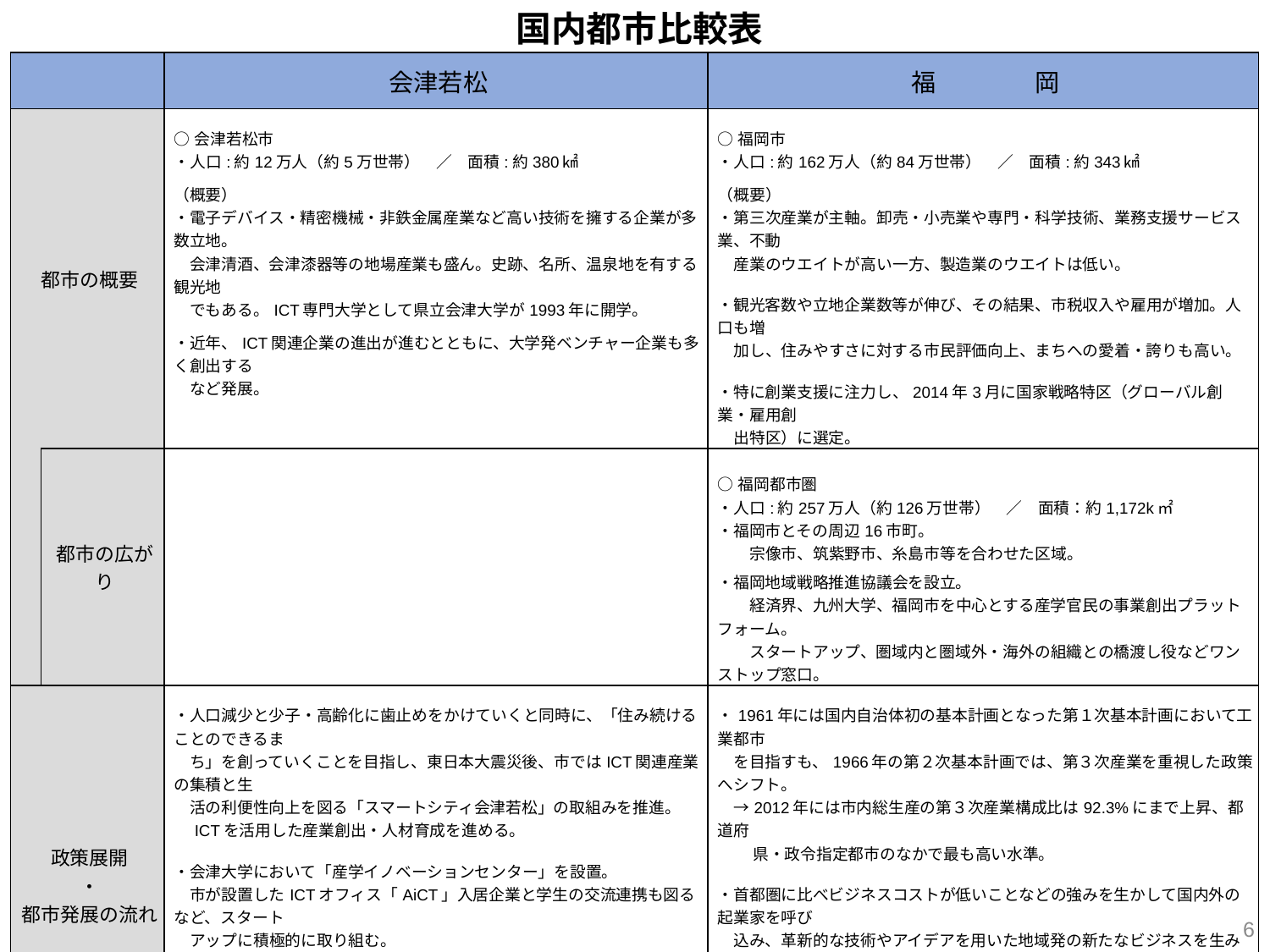

国内都市比較表
|  |  | 会津若松 | 福　　　　岡 |
| --- | --- | --- | --- |
| 都市の概要 |  | ○会津若松市 ・人口:約12万人（約5万世帯）　／　面積:約380㎢ （概要） ・電子デバイス・精密機械・非鉄金属産業など高い技術を擁する企業が多数立地。 　会津清酒、会津漆器等の地場産業も盛ん。史跡、名所、温泉地を有する観光地　 　でもある。ICT専門大学として県立会津大学が1993年に開学。 ・近年、ICT関連企業の進出が進むとともに、大学発ベンチャー企業も多く創出する 　など発展。 | ○福岡市 ・人口:約162万人（約84万世帯）　／　面積:約343㎢ （概要） ・第三次産業が主軸。卸売・小売業や専門・科学技術、業務支援サービス業、不動　 　産業のウエイトが高い一方、製造業のウエイトは低い。 ・観光客数や立地企業数等が伸び、その結果、市税収入や雇用が増加。人口も増 　加し、住みやすさに対する市民評価向上、まちへの愛着・誇りも高い。 ・特に創業支援に注力し、2014年3月に国家戦略特区（グローバル創業・雇用創　 　出特区）に選定。 |
|  | 都市の広がり |  | ○福岡都市圏　 ・人口:約257万人（約126万世帯）　／　面積：約1,172k㎡ ・福岡市とその周辺16市町。 　　宗像市、筑紫野市、糸島市等を合わせた区域。 ・福岡地域戦略推進協議会を設立。 　　経済界、九州大学、福岡市を中心とする産学官民の事業創出プラットフォーム。 　　スタートアップ、圏域内と圏域外・海外の組織との橋渡し役などワンストップ窓口。 |
| 政策展開 ・ 都市発展の流れ |  | ・人口減少と少子・高齢化に歯止めをかけていくと同時に、「住み続けることのできるま　 　ち」を創っていくことを目指し、東日本大震災後、市ではICT関連産業の集積と生 　活の利便性向上を図る「スマートシティ会津若松」の取組みを推進。 　ICTを活用した産業創出・人材育成を進める。 ・会津大学において「産学イノベーションセンター」を設置。 　市が設置したICTオフィス「AiCT」入居企業と学生の交流連携も図るなど、スタート　 　アップに積極的に取り組む。 ・観光分野においては、デジタルDMOを推し進め、観光客の増加を図る。 ・医療福祉分野でも「会津若松＋」により、利用者の利便性向上に資する情報と 　サービスを提供。 | ・1961年には国内自治体初の基本計画となった第１次基本計画において工業都市　 　を目指すも、1966年の第２次基本計画では、第３次産業を重視した政策へシフト。 　→2012年には市内総生産の第３次産業構成比は92.3%にまで上昇、都道府 　　 県・政令指定都市のなかで最も高い水準。 ・首都圏に比べビジネスコストが低いことなどの強みを生かして国内外の起業家を呼び 　込み、革新的な技術やアイデアを用いた地域発の新たなビジネスを生み出すことで、 　地域経済・社会の活性化に繋げる市の戦略を前面に打ち出し。 ・スタートアップ支援施設（Fukuoka Growth Next）、スタートアップカフェ、スタート 　アップビザ・法人減税等により創業の促進や創業のため環境整備を展開。 |
6